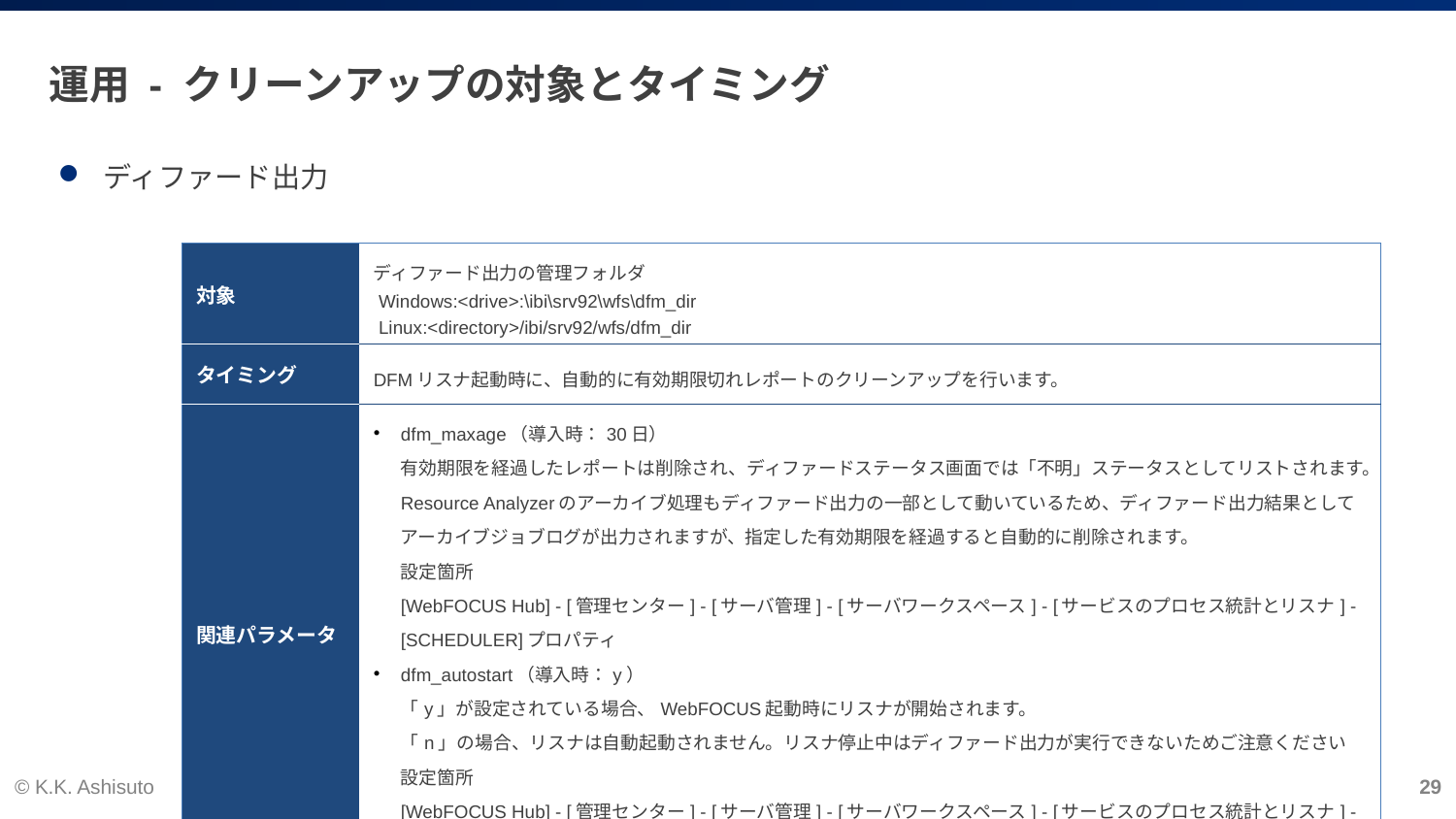

# 運用 - クリーンアップの対象とタイミング
ディファード出力
| 対象 | ディファード出力の管理フォルダ Windows:<drive>:\ibi\srv92\wfs\dfm\_dir Linux:<directory>/ibi/srv92/wfs/dfm\_dir |
| --- | --- |
| タイミング | DFMリスナ起動時に、自動的に有効期限切れレポートのクリーンアップを行います。 |
| 関連パラメータ | dfm\_maxage（導入時：30日） 有効期限を経過したレポートは削除され、ディファードステータス画面では「不明」ステータスとしてリストされます。Resource Analyzerのアーカイブ処理もディファード出力の一部として動いているため、ディファード出力結果としてアーカイブジョブログが出力されますが、指定した有効期限を経過すると自動的に削除されます。 設定箇所 [WebFOCUS Hub] - [管理センター] - [サーバ管理] - [サーバワークスペース] - [サービスのプロセス統計とリスナ] - [SCHEDULER]プロパティ dfm\_autostart（導入時：y） 「y」が設定されている場合、WebFOCUS起動時にリスナが開始されます。 「n」の場合、リスナは自動起動されません。リスナ停止中はディファード出力が実行できないためご注意ください 設定箇所 [WebFOCUS Hub] - [管理センター] - [サーバ管理] - [サーバワークスペース] - [サービスのプロセス統計とリスナ] - [SCHEDULER]プロパティ |
© K.K. Ashisuto
29